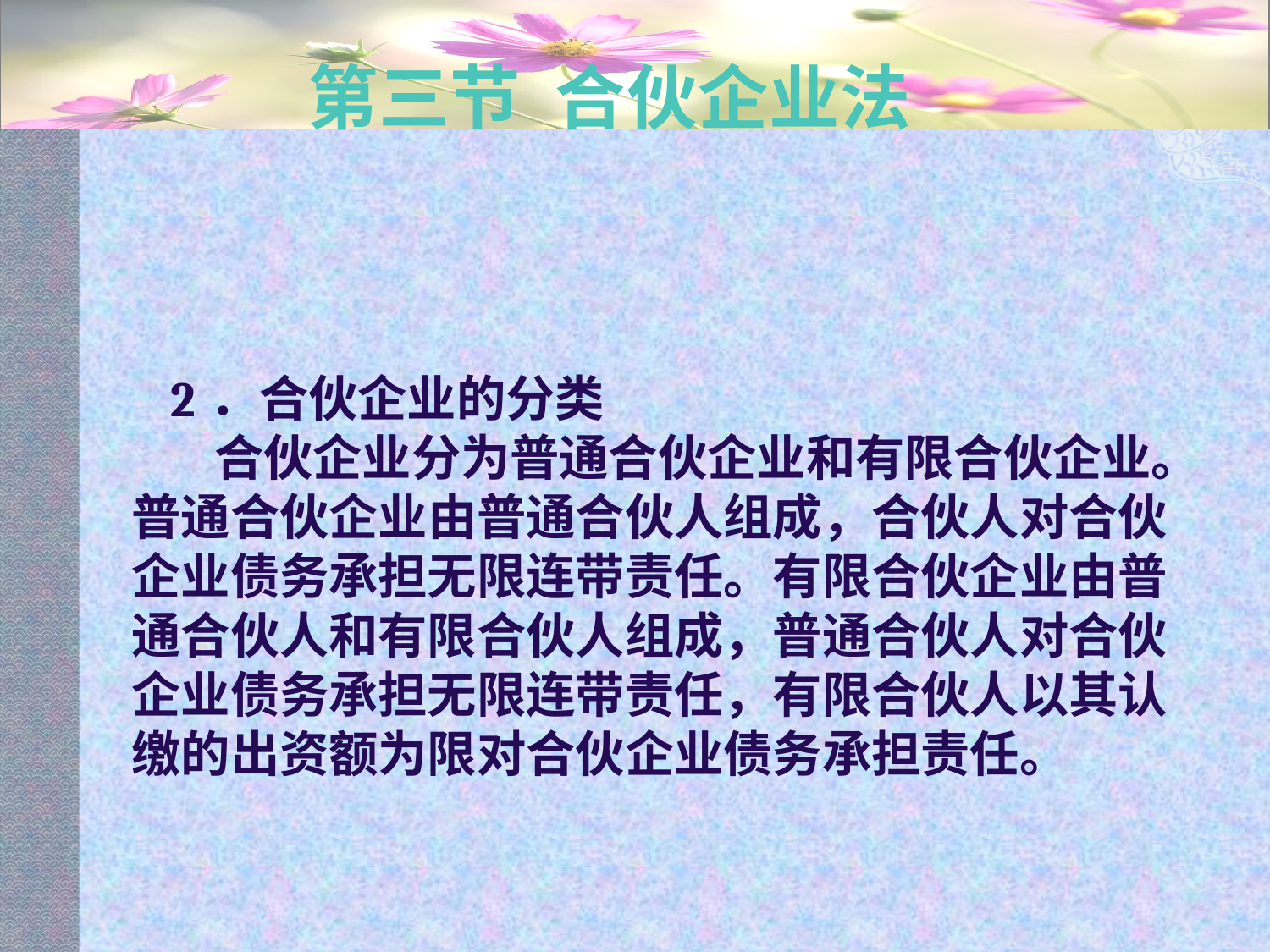

# 第三节  合伙企业法
2．合伙企业的分类
   合伙企业分为普通合伙企业和有限合伙企业。普通合伙企业由普通合伙人组成，合伙人对合伙企业债务承担无限连带责任。有限合伙企业由普通合伙人和有限合伙人组成，普通合伙人对合伙企业债务承担无限连带责任，有限合伙人以其认缴的出资额为限对合伙企业债务承担责任。